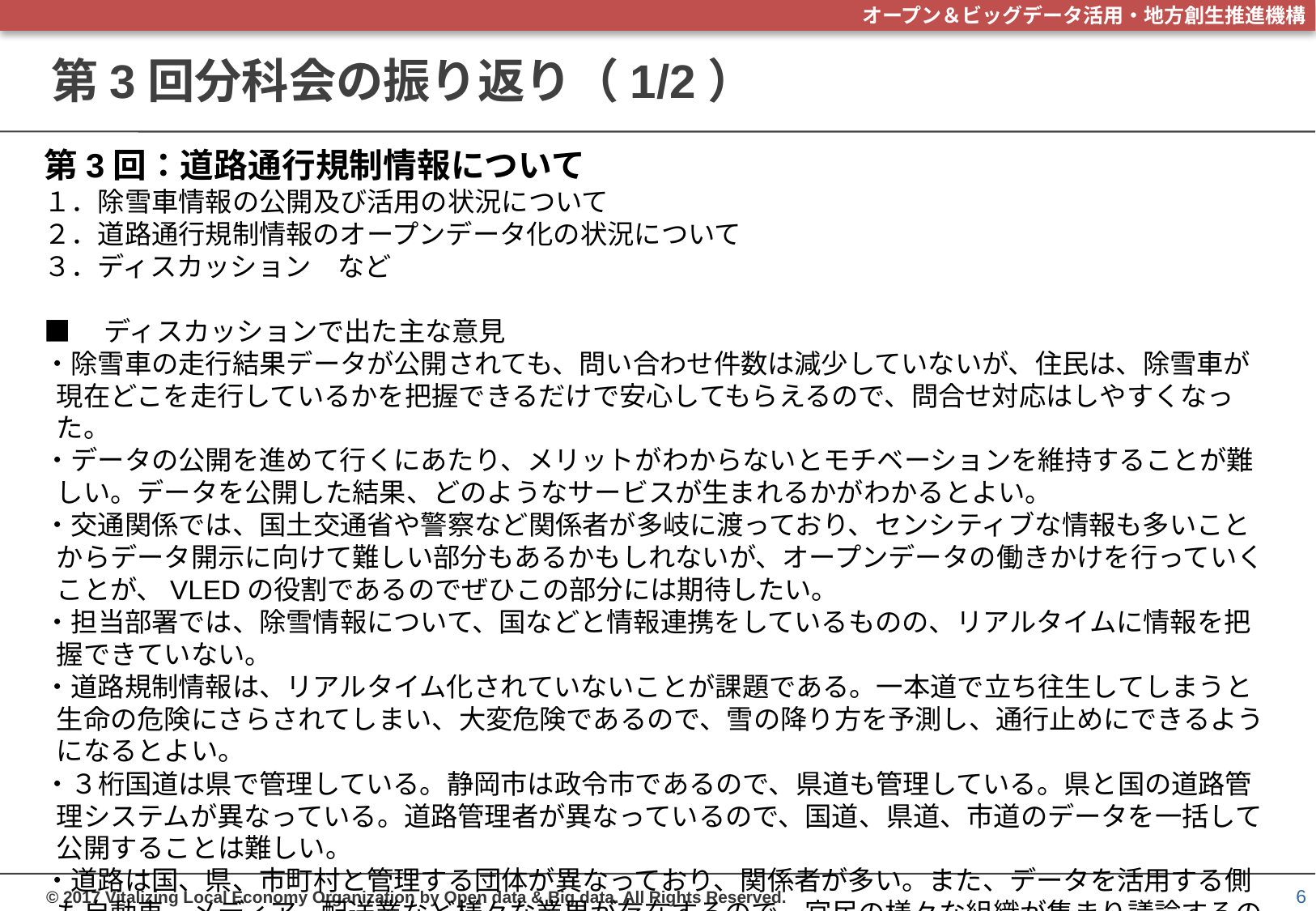

# 第3回分科会の振り返り（1/2）
第3回：道路通行規制情報について
１．除雪車情報の公開及び活用の状況について
２．道路通行規制情報のオープンデータ化の状況について
３．ディスカッション　など

■　ディスカッションで出た主な意見
・除雪車の走行結果データが公開されても、問い合わせ件数は減少していないが、住民は、除雪車が現在どこを走行しているかを把握できるだけで安心してもらえるので、問合せ対応はしやすくなった。
・データの公開を進めて行くにあたり、メリットがわからないとモチベーションを維持することが難しい。データを公開した結果、どのようなサービスが生まれるかがわかるとよい。
・交通関係では、国土交通省や警察など関係者が多岐に渡っており、センシティブな情報も多いことからデータ開示に向けて難しい部分もあるかもしれないが、オープンデータの働きかけを行っていくことが、VLEDの役割であるのでぜひこの部分には期待したい。
・担当部署では、除雪情報について、国などと情報連携をしているものの、リアルタイムに情報を把握できていない。
・道路規制情報は、リアルタイム化されていないことが課題である。一本道で立ち往生してしまうと生命の危険にさらされてしまい、大変危険であるので、雪の降り方を予測し、通行止めにできるようになるとよい。
・３桁国道は県で管理している。静岡市は政令市であるので、県道も管理している。県と国の道路管理システムが異なっている。道路管理者が異なっているので、国道、県道、市道のデータを一括して公開することは難しい。
・道路は国、県、市町村と管理する団体が異なっており、関係者が多い。また、データを活用する側も自動車、メディア、配送業など様々な業界が存在するので、官民の様々な組織が集まり議論するのにふさわしいテーマである。

6